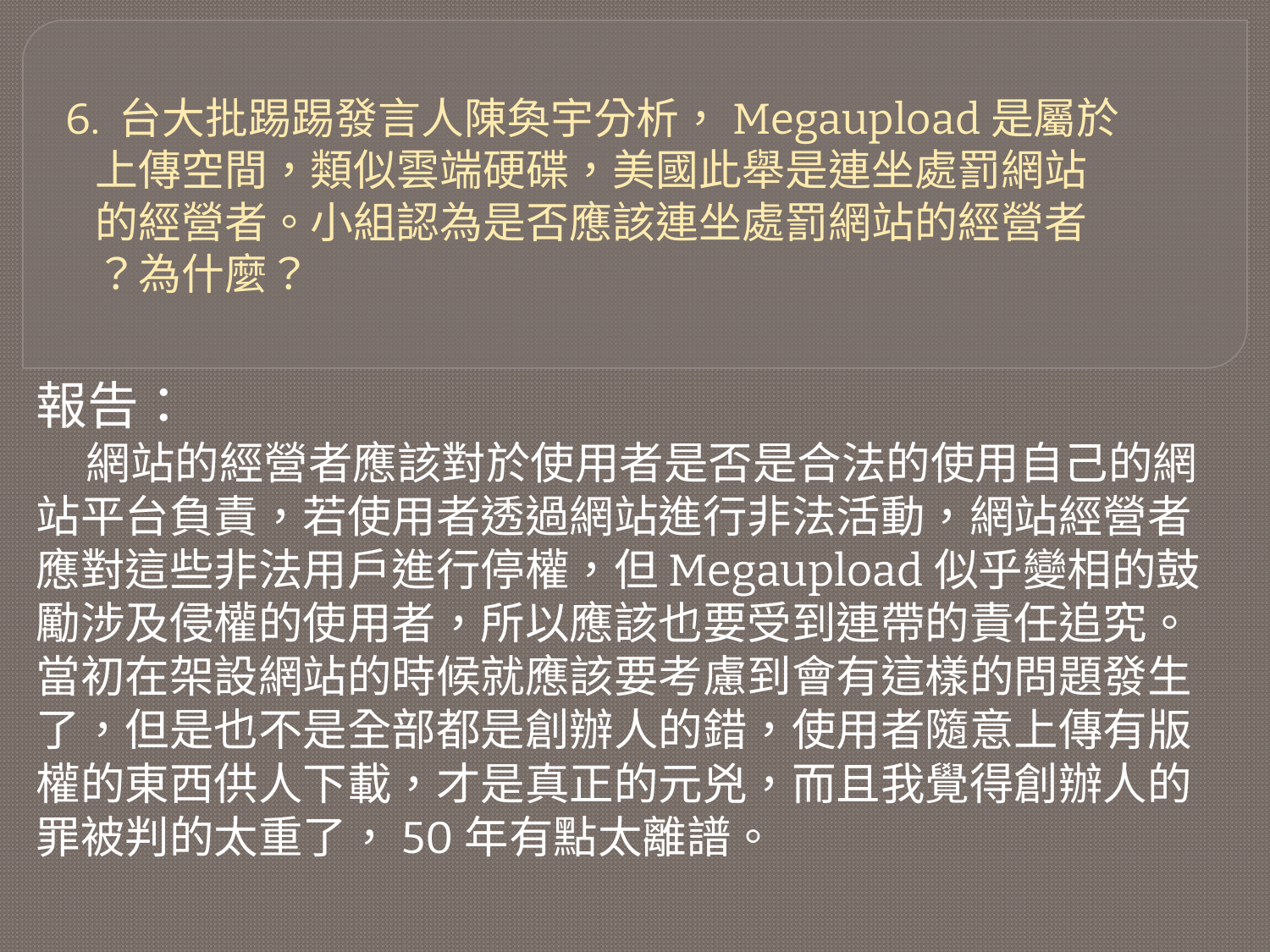

# 6. 台大批踢踢發言人陳奐宇分析，Megaupload是屬於 上傳空間，類似雲端硬碟，美國此舉是連坐處罰網站 的經營者。小組認為是否應該連坐處罰網站的經營者 ？為什麼？
報告：
    網站的經營者應該對於使用者是否是合法的使用自己的網站平台負責，若使用者透過網站進行非法活動，網站經營者應對這些非法用戶進行停權，但Megaupload似乎變相的鼓勵涉及侵權的使用者，所以應該也要受到連帶的責任追究。當初在架設網站的時候就應該要考慮到會有這樣的問題發生了，但是也不是全部都是創辦人的錯，使用者隨意上傳有版權的東西供人下載，才是真正的元兇，而且我覺得創辦人的罪被判的太重了，50年有點太離譜。